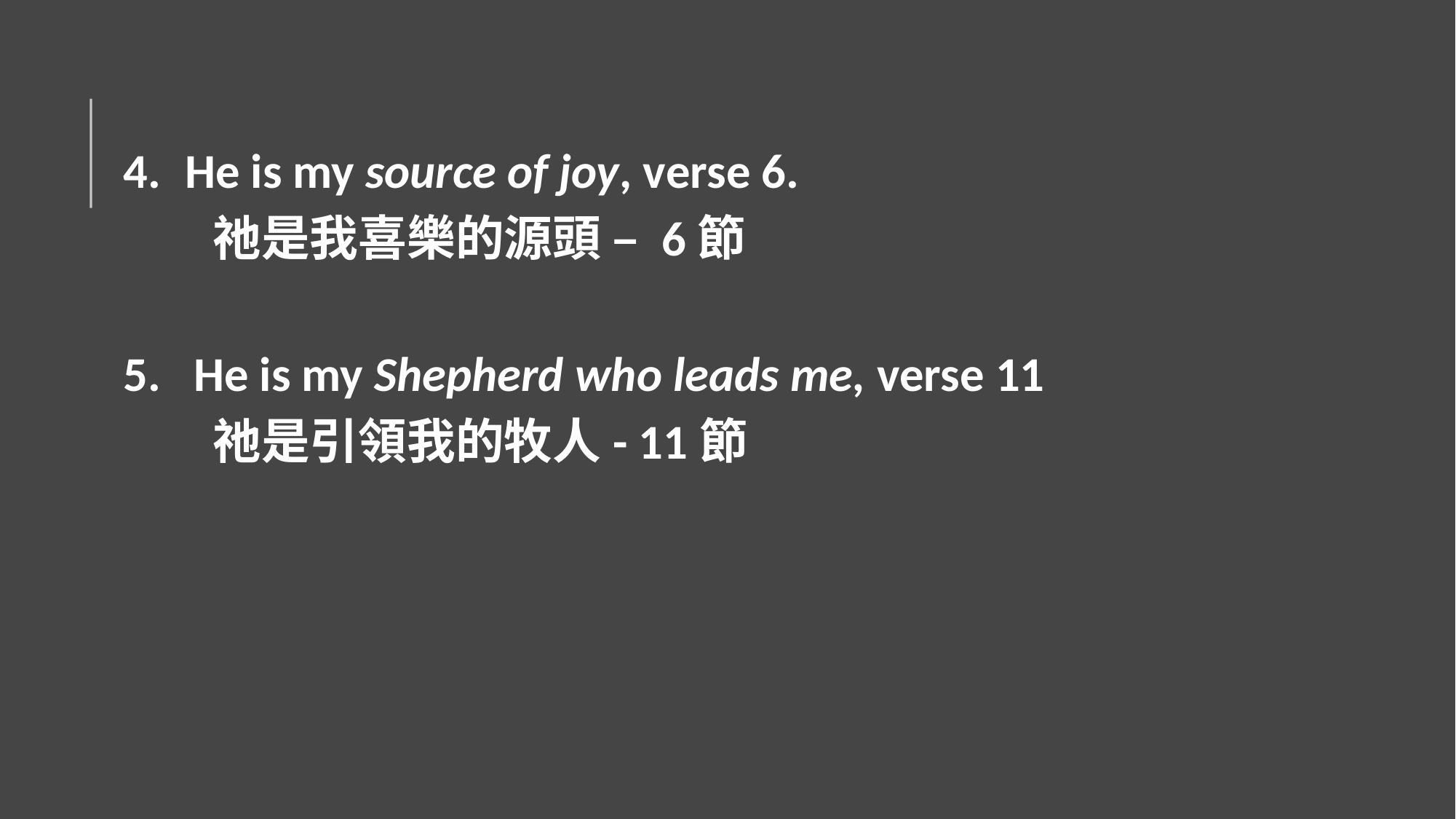

He is my source of joy, verse 6.
       祂是我喜樂的源頭 – 6節

5.   He is my Shepherd who leads me, verse 11
       祂是引領我的牧人- 11節